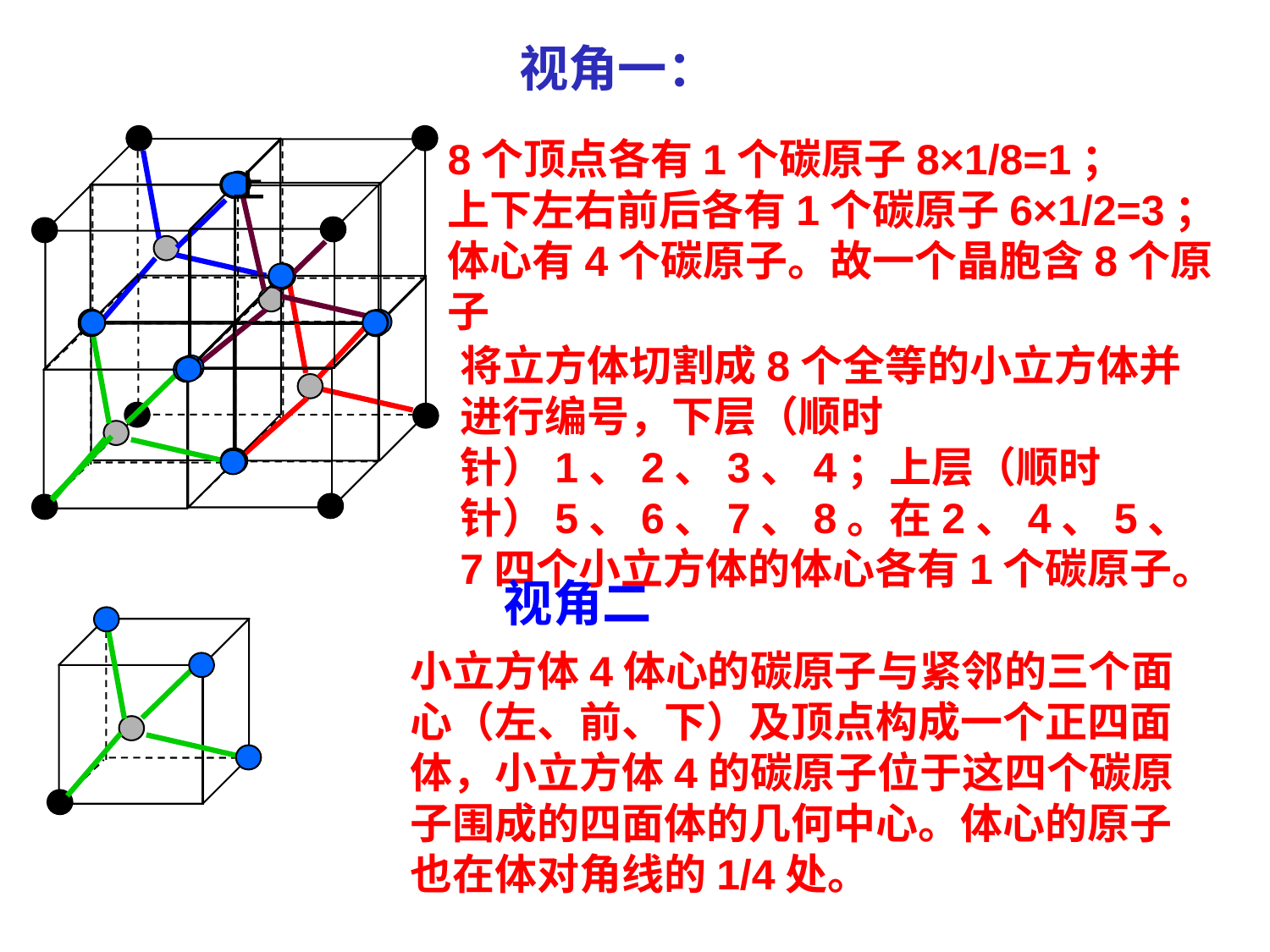

视角一：

8个顶点各有1个碳原子8×1/8=1；
上下左右前后各有1个碳原子6×1/2=3；
体心有4个碳原子。故一个晶胞含8个原子

上

将立方体切割成8个全等的小立方体并进行编号，下层（顺时针）1、2、3、4；上层（顺时针）5、6、7、8。在2、4、5、7四个小立方体的体心各有1个碳原子。

视角二

小立方体4体心的碳原子与紧邻的三个面心（左、前、下）及顶点构成一个正四面体，小立方体4的碳原子位于这四个碳原子围成的四面体的几何中心。体心的原子也在体对角线的1/4处。